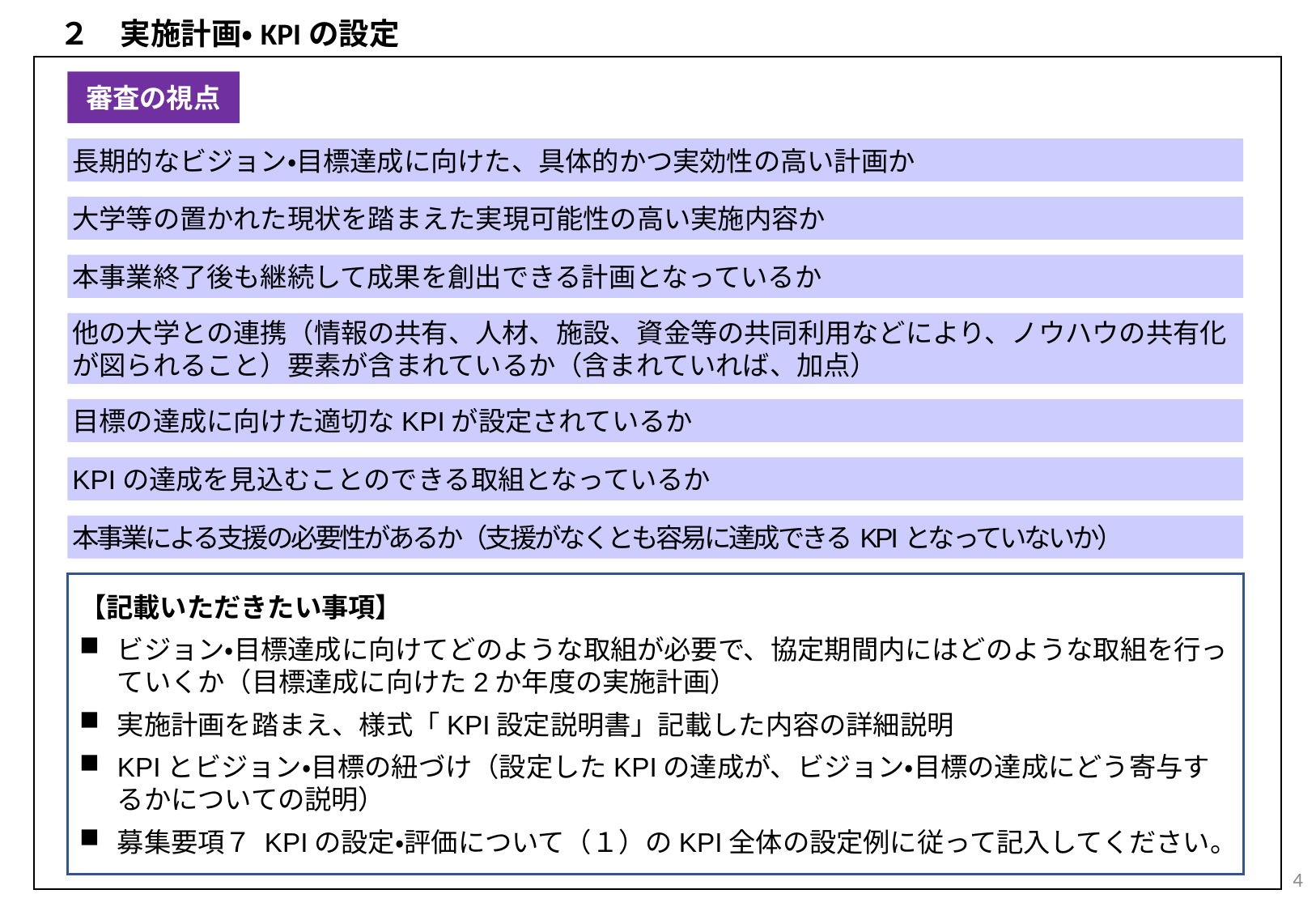

２　実施計画・KPIの設定

審査の視点
長期的なビジョン・目標達成に向けた、具体的かつ実効性の高い計画か
大学等の置かれた現状を踏まえた実現可能性の高い実施内容か
本事業終了後も継続して成果を創出できる計画となっているか
他の大学との連携（情報の共有、人材、施設、資金等の共同利用などにより、ノウハウの共有化が図られること）要素が含まれているか（含まれていれば、加点）
目標の達成に向けた適切なKPIが設定されているか
KPIの達成を見込むことのできる取組となっているか
本事業による支援の必要性があるか（支援がなくとも容易に達成できるKPIとなっていないか）
【記載いただきたい事項】
ビジョン・目標達成に向けてどのような取組が必要で、協定期間内にはどのような取組を行っていくか（目標達成に向けた2か年度の実施計画）
実施計画を踏まえ、様式「KPI設定説明書」記載した内容の詳細説明
KPIとビジョン・目標の紐づけ（設定したKPIの達成が、ビジョン・目標の達成にどう寄与するかについての説明）
募集要項７ KPIの設定・評価について（１）のKPI全体の設定例に従って記入してください。
4